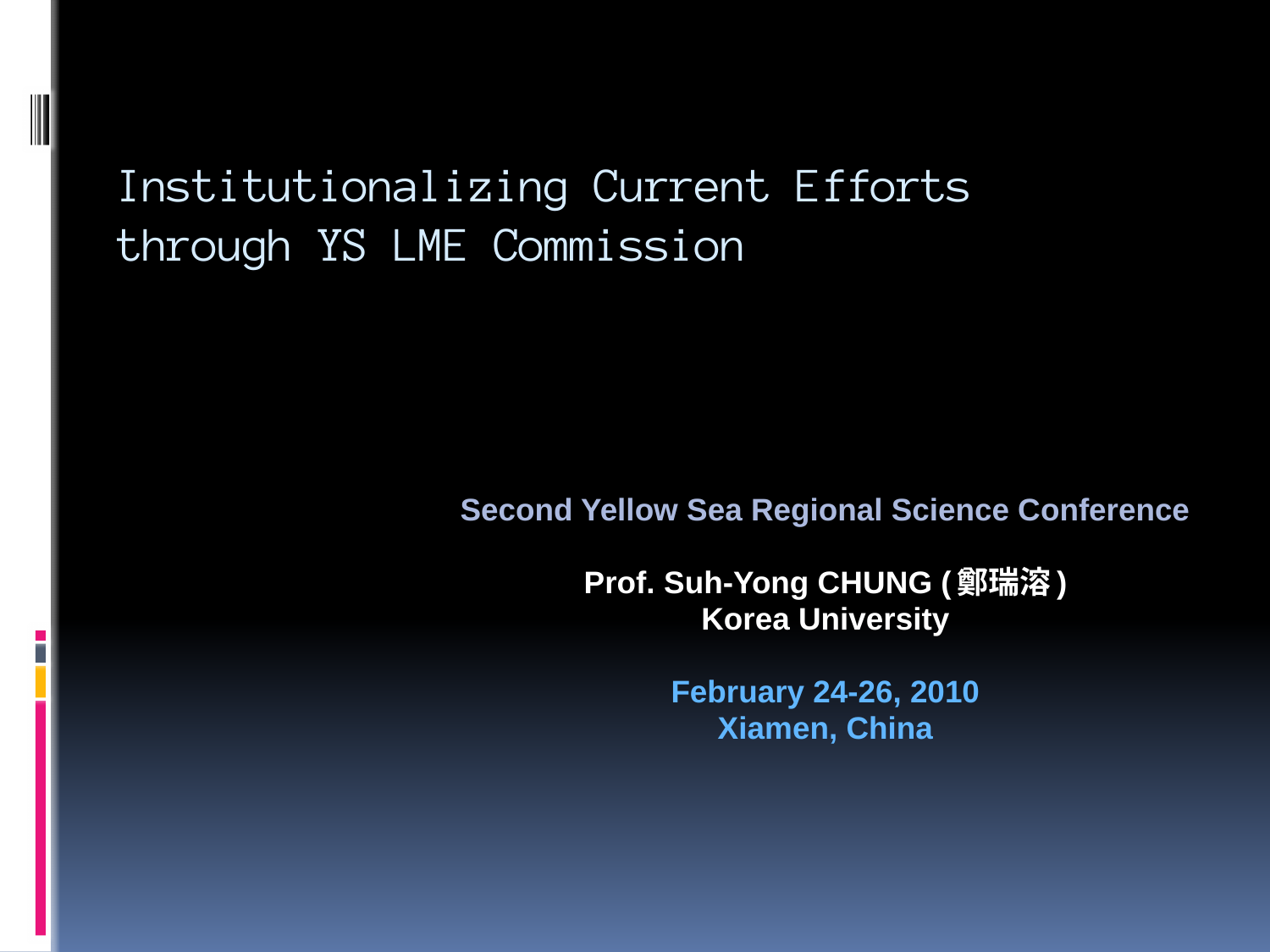

# Institutionalizing Current Efforts through YS LME Commission

Second Yellow Sea Regional Science Conference

Prof. Suh-Yong CHUNG (鄭瑞溶)
Korea University

February 24-26, 2010
Xiamen, China